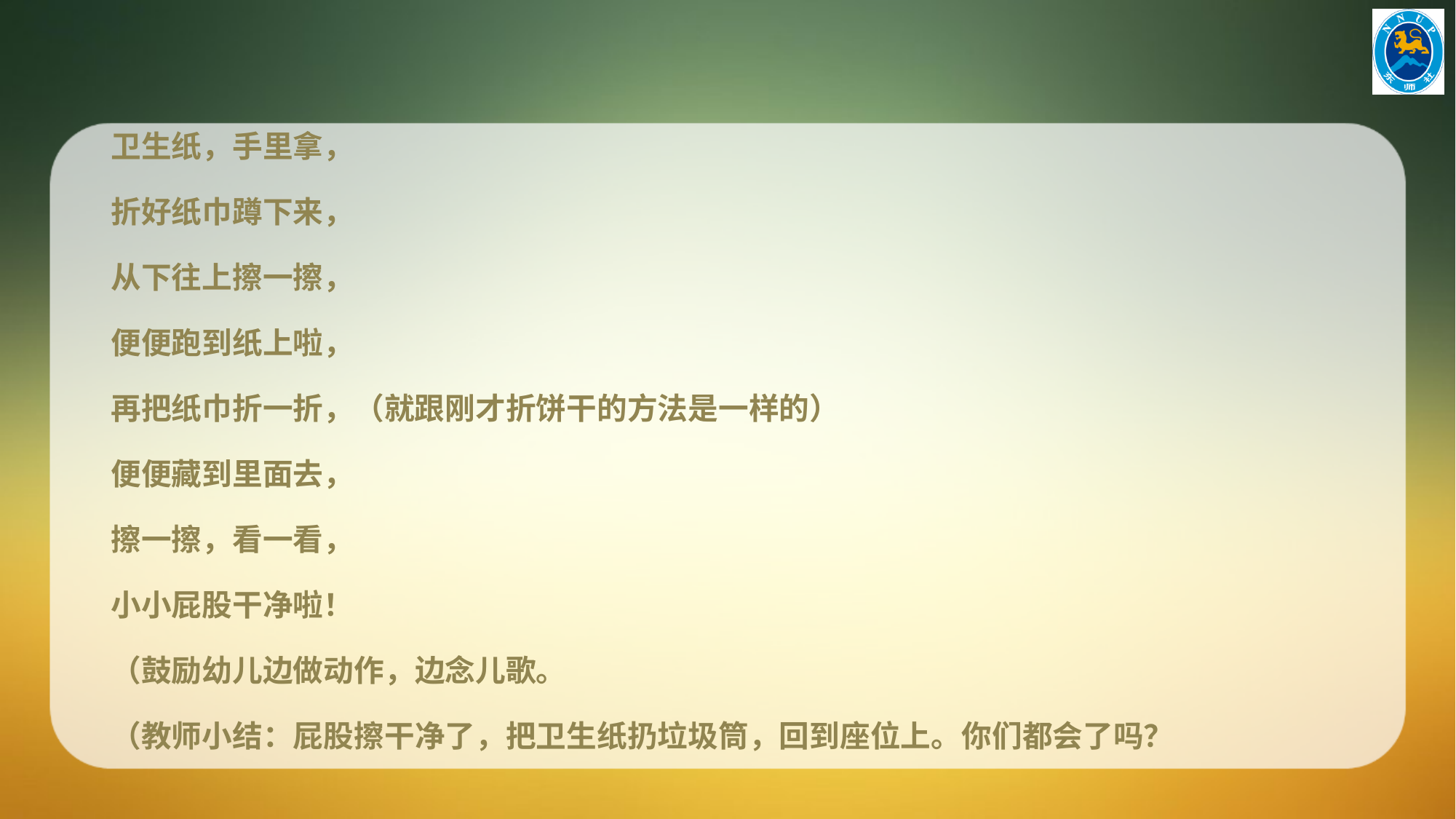

卫生纸，手里拿，
折好纸巾蹲下来，
从下往上擦一擦，
便便跑到纸上啦，
再把纸巾折一折，（就跟刚才折饼干的方法是一样的）
便便藏到里面去，
擦一擦，看一看，
小小屁股干净啦！
（鼓励幼儿边做动作，边念儿歌。
（教师小结：屁股擦干净了，把卫生纸扔垃圾筒，回到座位上。你们都会了吗？